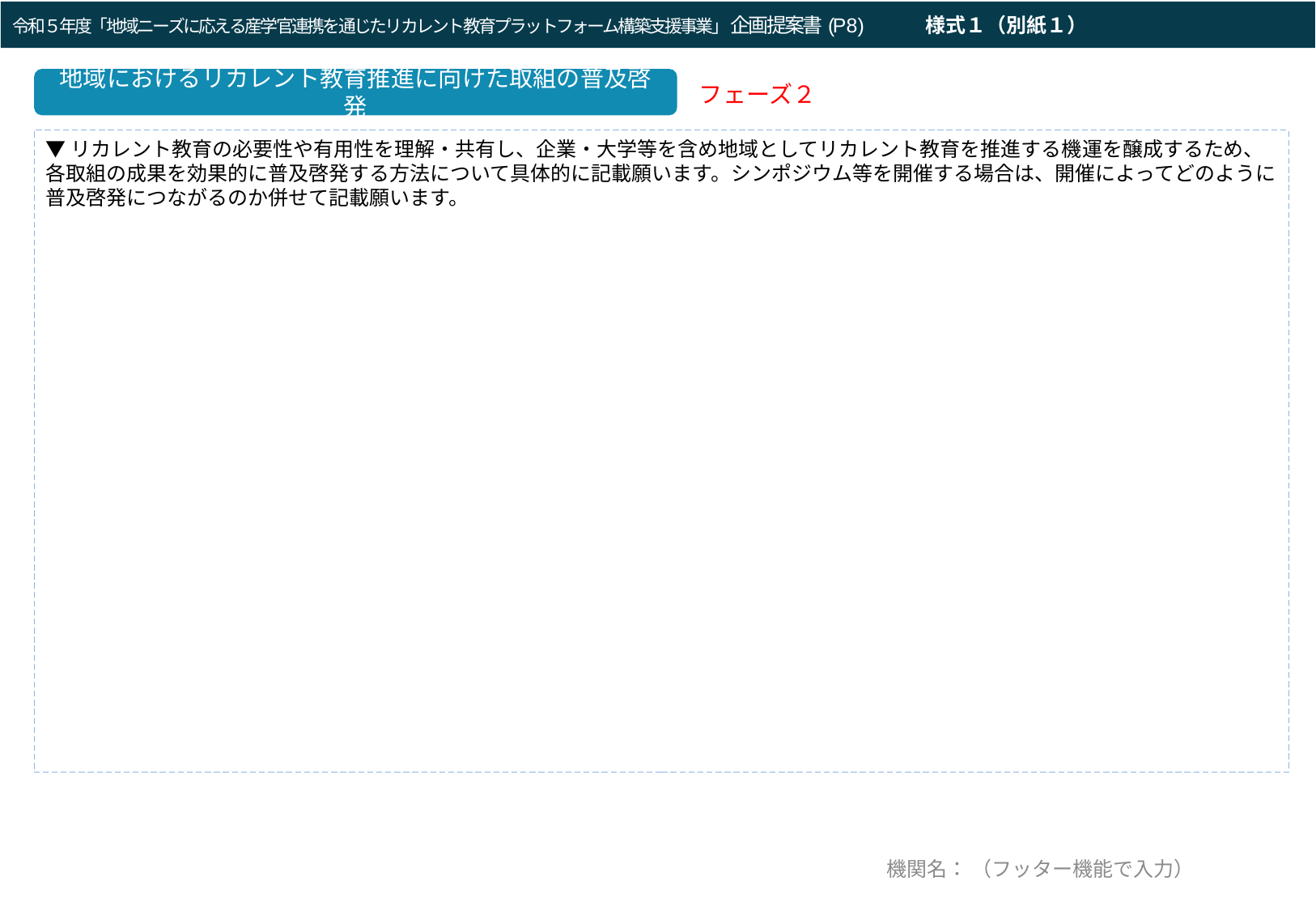

令和５年度「地域ニーズに応える産学官連携を通じたリカレント教育プラットフォーム構築支援事業」企画提案書(P8)　　　様式１（別紙１）
令和３年度「DX等成長分野を中心とした就職・転職支援のためのリカレント教育推進事業」企画提案書（Ⅰ：DXリテラシー）(P8)
地域におけるリカレント教育推進に向けた取組の普及啓発
フェーズ２
▼リカレント教育の必要性や有用性を理解・共有し、企業・大学等を含め地域としてリカレント教育を推進する機運を醸成するため、各取組の成果を効果的に普及啓発する方法について具体的に記載願います。シンポジウム等を開催する場合は、開催によってどのように普及啓発につながるのか併せて記載願います。

機関名： （フッター機能で入力）